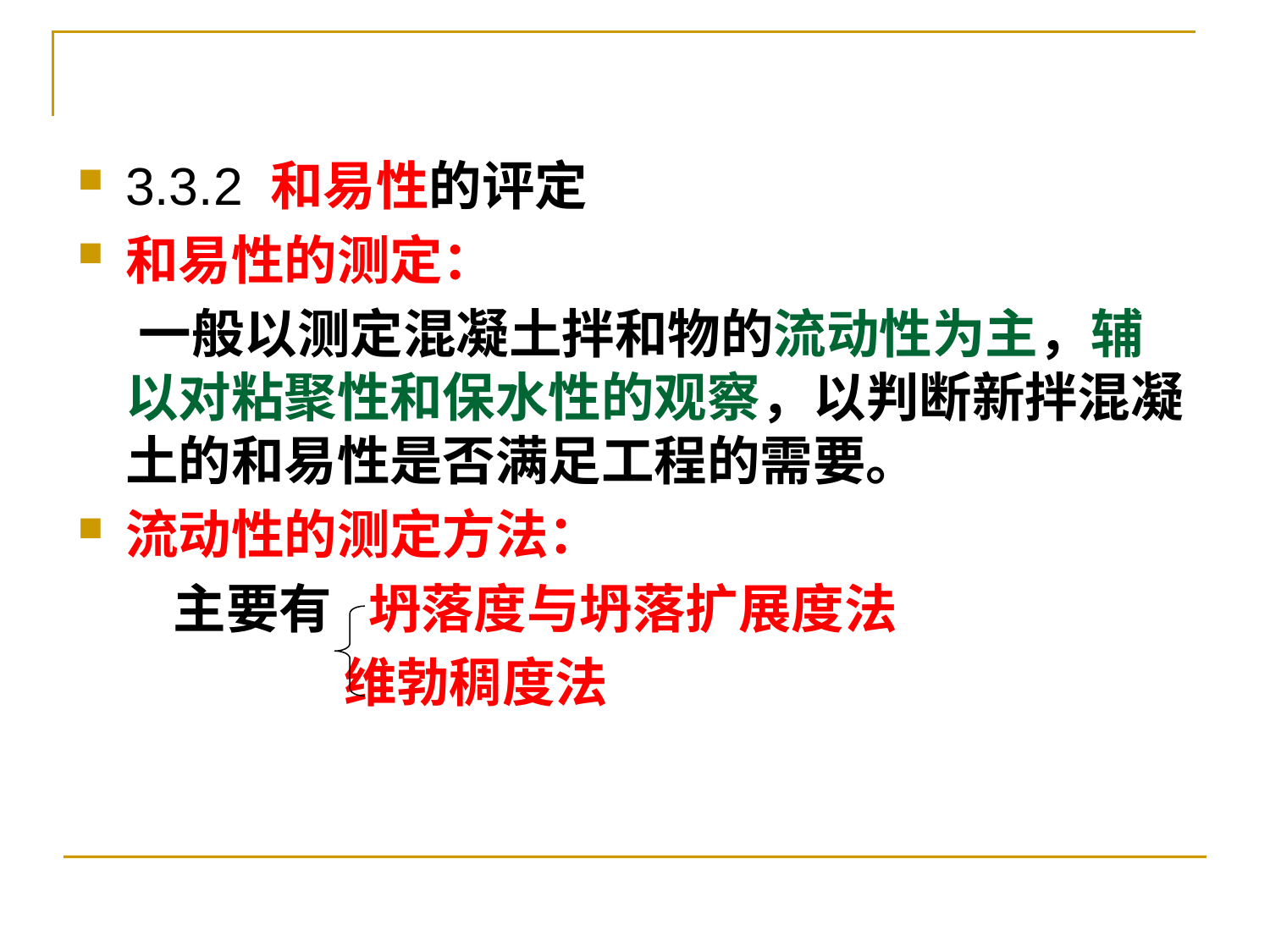

3.3.2 和易性的评定
和易性的测定：
    一般以测定混凝土拌和物的流动性为主，辅以对粘聚性和保水性的观察，以判断新拌混凝土的和易性是否满足工程的需要。
流动性的测定方法：
       主要有   坍落度与坍落扩展度法
                     维勃稠度法